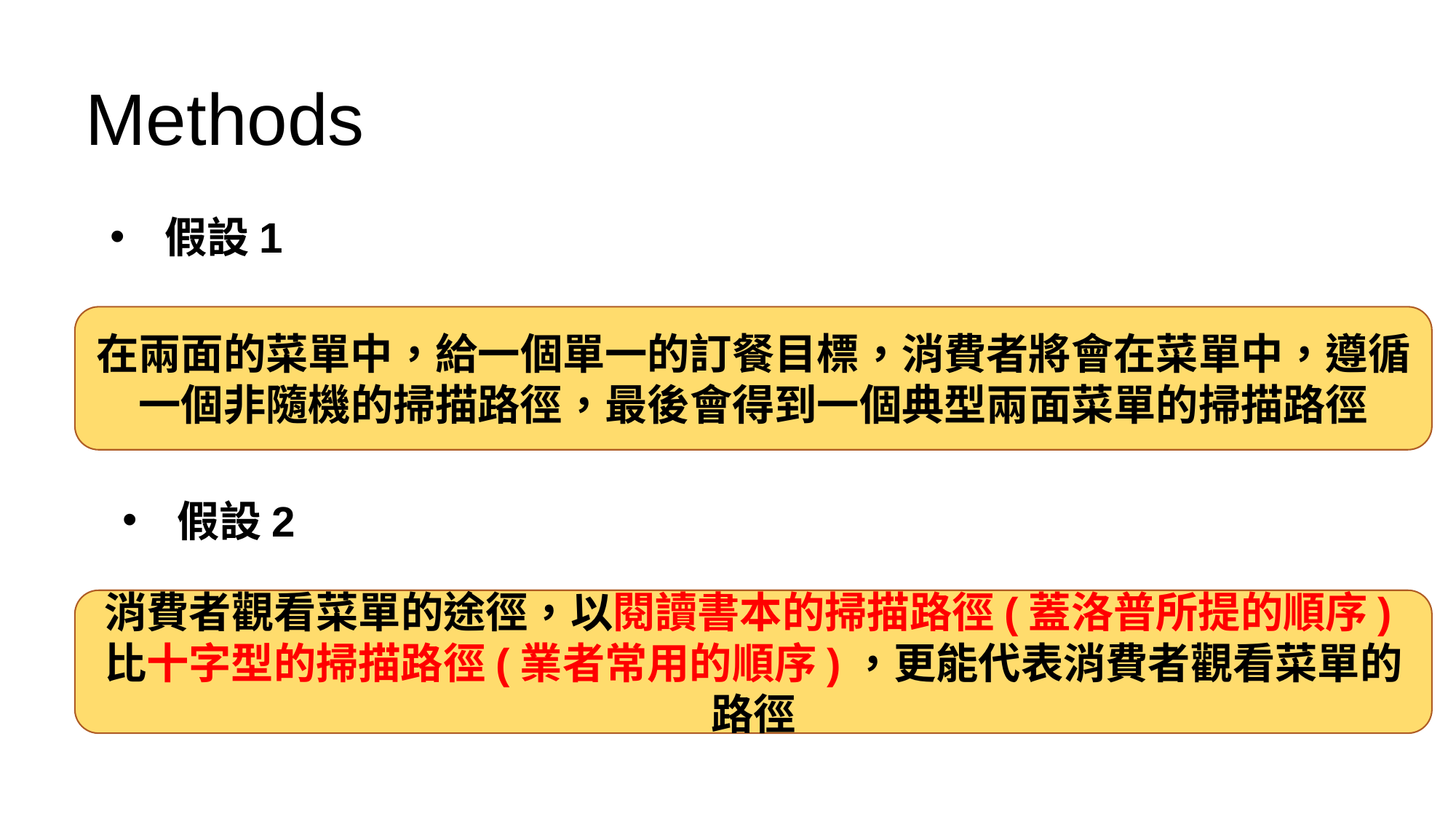

Methods
假設1
在兩面的菜單中，給一個單一的訂餐目標，消費者將會在菜單中，遵循一個非隨機的掃描路徑，最後會得到一個典型兩面菜單的掃描路徑
假設2
消費者觀看菜單的途徑，以閱讀書本的掃描路徑(蓋洛普所提的順序)比十字型的掃描路徑(業者常用的順序)，更能代表消費者觀看菜單的路徑